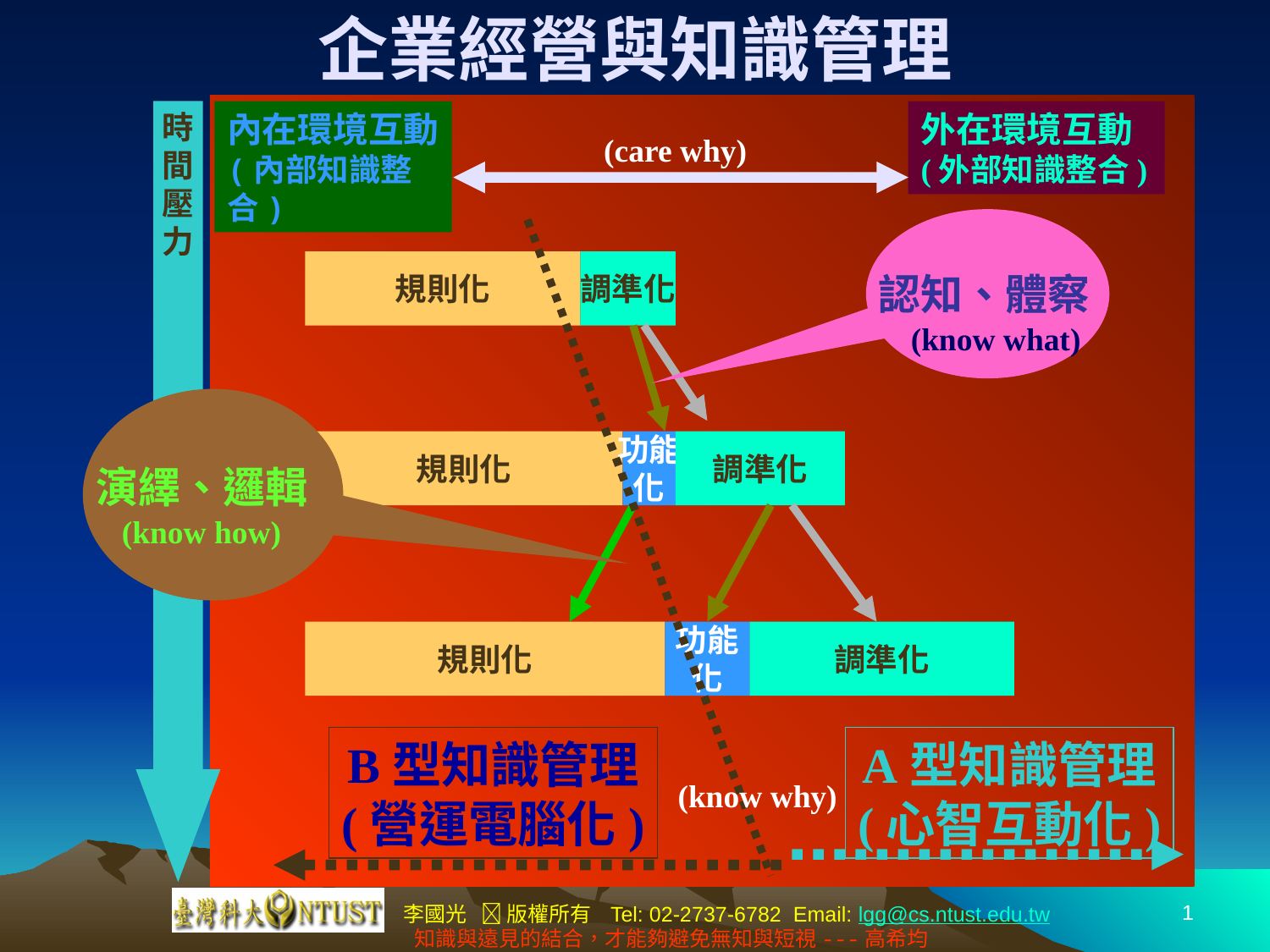

# 企業經營與知識管理

時
間
壓
力
內在環境互動
(內部知識整合)
外在環境互動
(外部知識整合)
(care why)

認知、體察
    (know what)

規則化
調準化

演繹、邏輯
(know how)
規則化
功能
化
調準化

規則化
功能
化
調準化
B型知識管理
(營運電腦化)

A型知識管理
(心智互動化)

(know why)
1